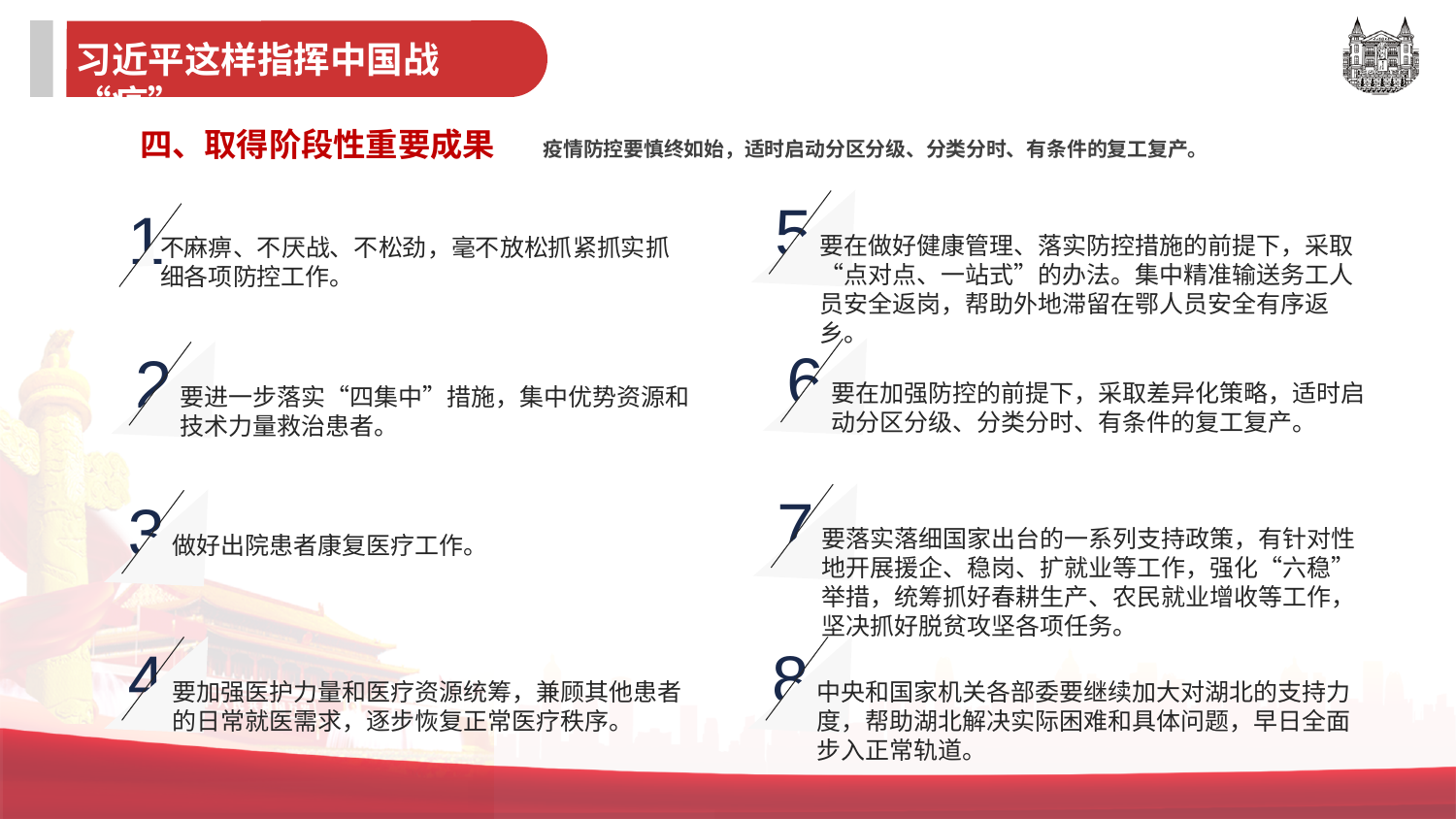

习近平这样指挥中国战“疫”

四、取得阶段性重要成果
疫情防控要慎终如始，适时启动分区分级、分类分时、有条件的复工复产。
5

要在做好健康管理、落实防控措施的前提下，采取“点对点、一站式”的办法。集中精准输送务工人员安全返岗，帮助外地滞留在鄂人员安全有序返乡。
1

不麻痹、不厌战、不松劲，毫不放松抓紧抓实抓细各项防控工作。
6

要在加强防控的前提下，采取差异化策略，适时启动分区分级、分类分时、有条件的复工复产。
2

要进一步落实“四集中”措施，集中优势资源和技术力量救治患者。
7

要落实落细国家出台的一系列支持政策，有针对性地开展援企、稳岗、扩就业等工作，强化“六稳”举措，统筹抓好春耕生产、农民就业增收等工作，坚决抓好脱贫攻坚各项任务。
3

做好出院患者康复医疗工作。
4

要加强医护力量和医疗资源统筹，兼顾其他患者的日常就医需求，逐步恢复正常医疗秩序。
8

中央和国家机关各部委要继续加大对湖北的支持力度，帮助湖北解决实际困难和具体问题，早日全面步入正常轨道。